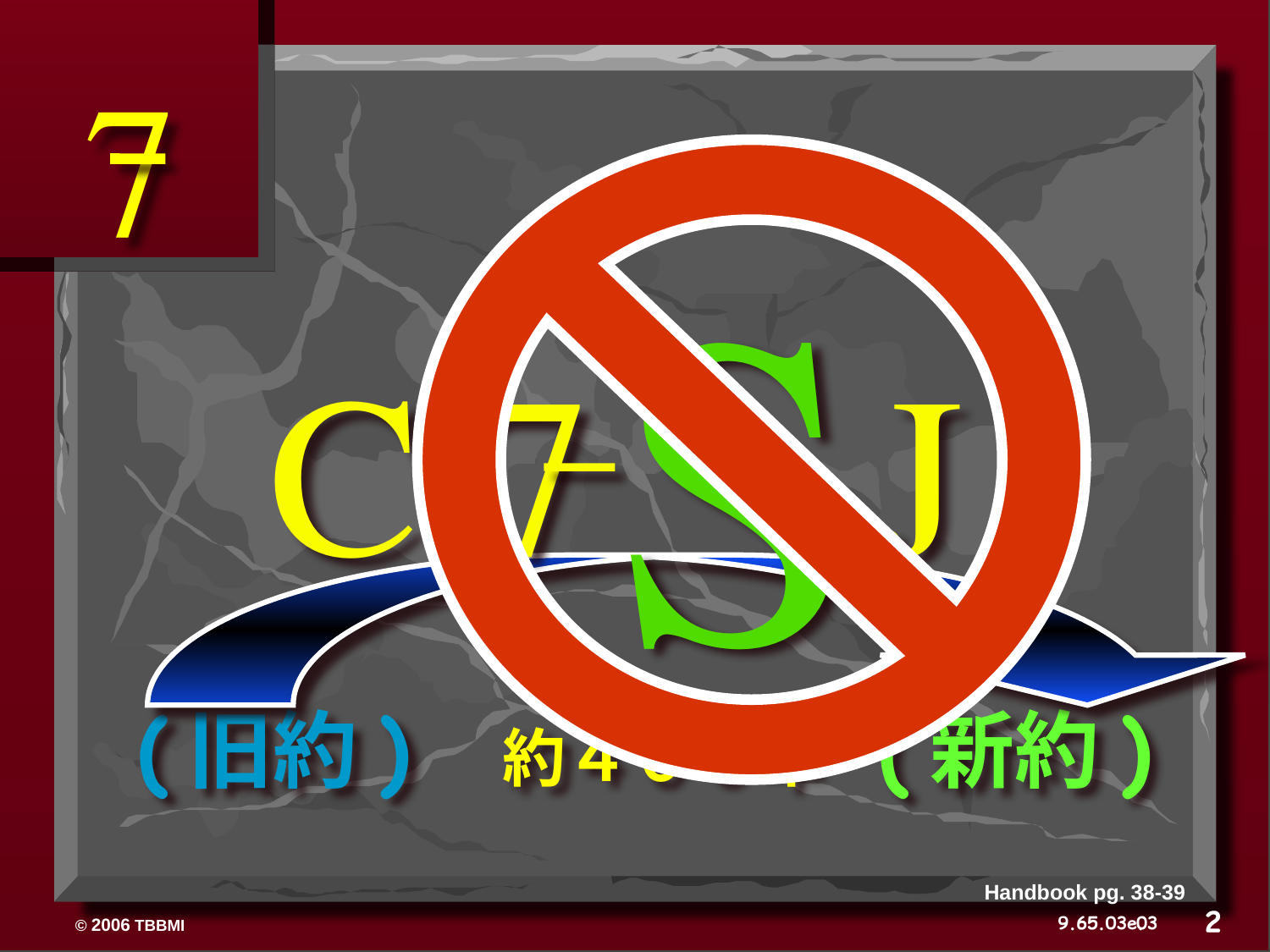

7

S
C 7     J

(旧約)  約４００年   (新約)
Handbook pg. 38-39
2
03